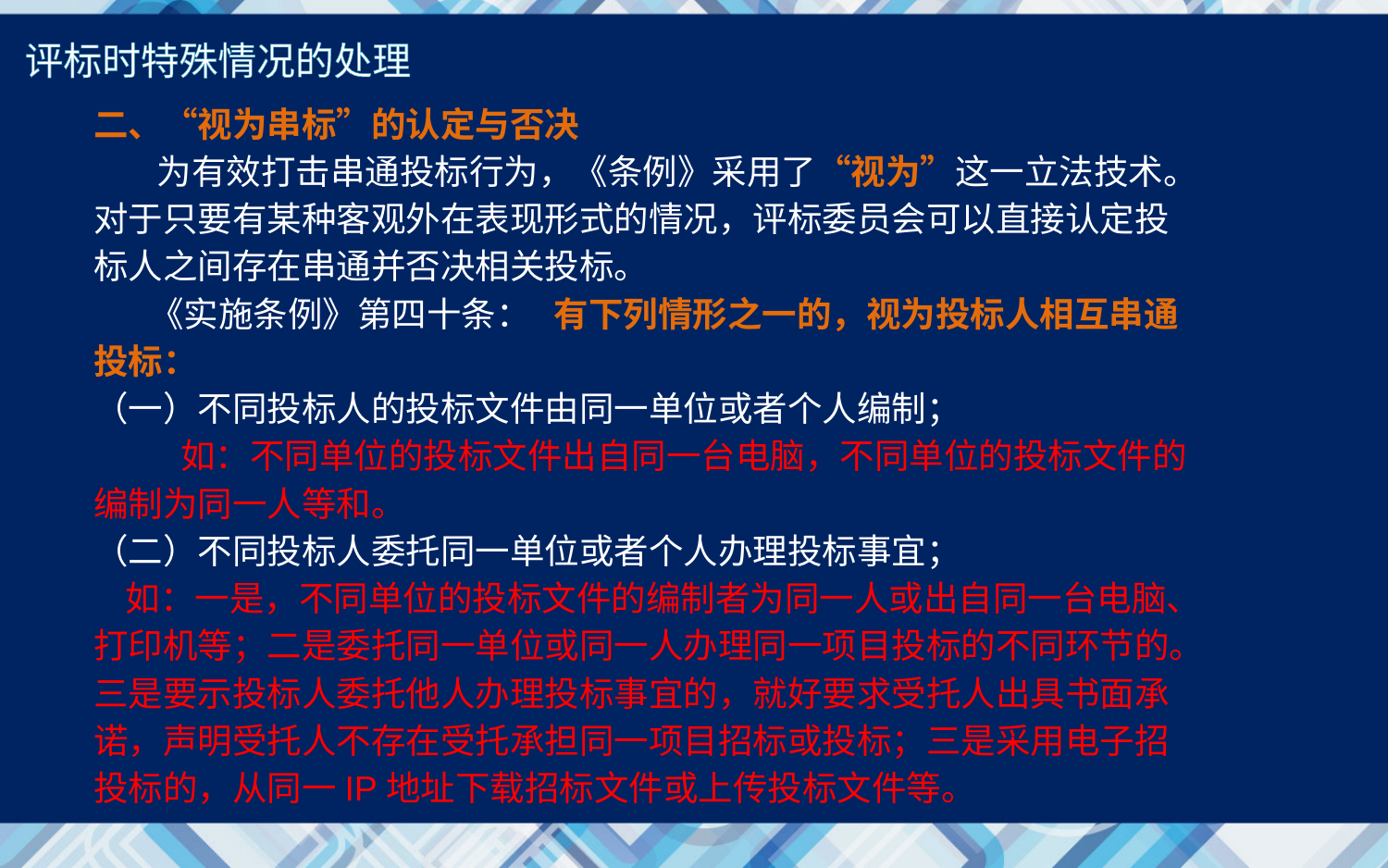

评标时特殊情况的处理
二、“视为串标”的认定与否决
       为有效打击串通投标行为，《条例》采用了“视为”这一立法技术。对于只要有某种客观外在表现形式的情况，评标委员会可以直接认定投标人之间存在串通并否决相关投标。
      《实施条例》第四十条：   有下列情形之一的，视为投标人相互串通投标：
（一）不同投标人的投标文件由同一单位或者个人编制；
          如：不同单位的投标文件出自同一台电脑，不同单位的投标文件的编制为同一人等和。
（二）不同投标人委托同一单位或者个人办理投标事宜；
   如：一是，不同单位的投标文件的编制者为同一人或出自同一台电脑、打印机等；二是委托同一单位或同一人办理同一项目投标的不同环节的。三是要示投标人委托他人办理投标事宜的，就好要求受托人出具书面承诺，声明受托人不存在受托承担同一项目招标或投标；三是采用电子招投标的，从同一IP地址下载招标文件或上传投标文件等。